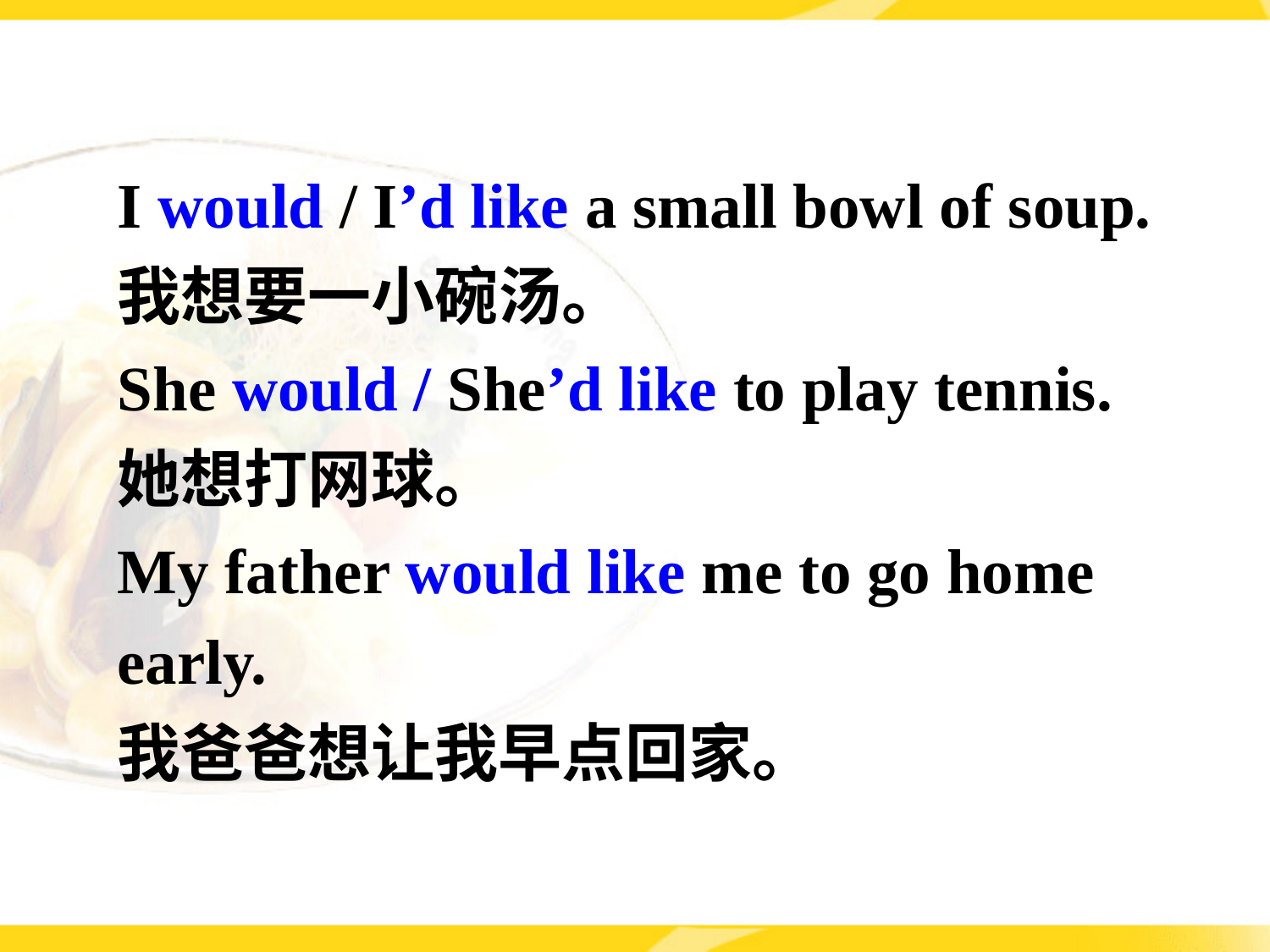

I would / I’d like a small bowl of soup.
我想要一小碗汤。
She would / She’d like to play tennis.
她想打网球。
My father would like me to go home early.
我爸爸想让我早点回家。